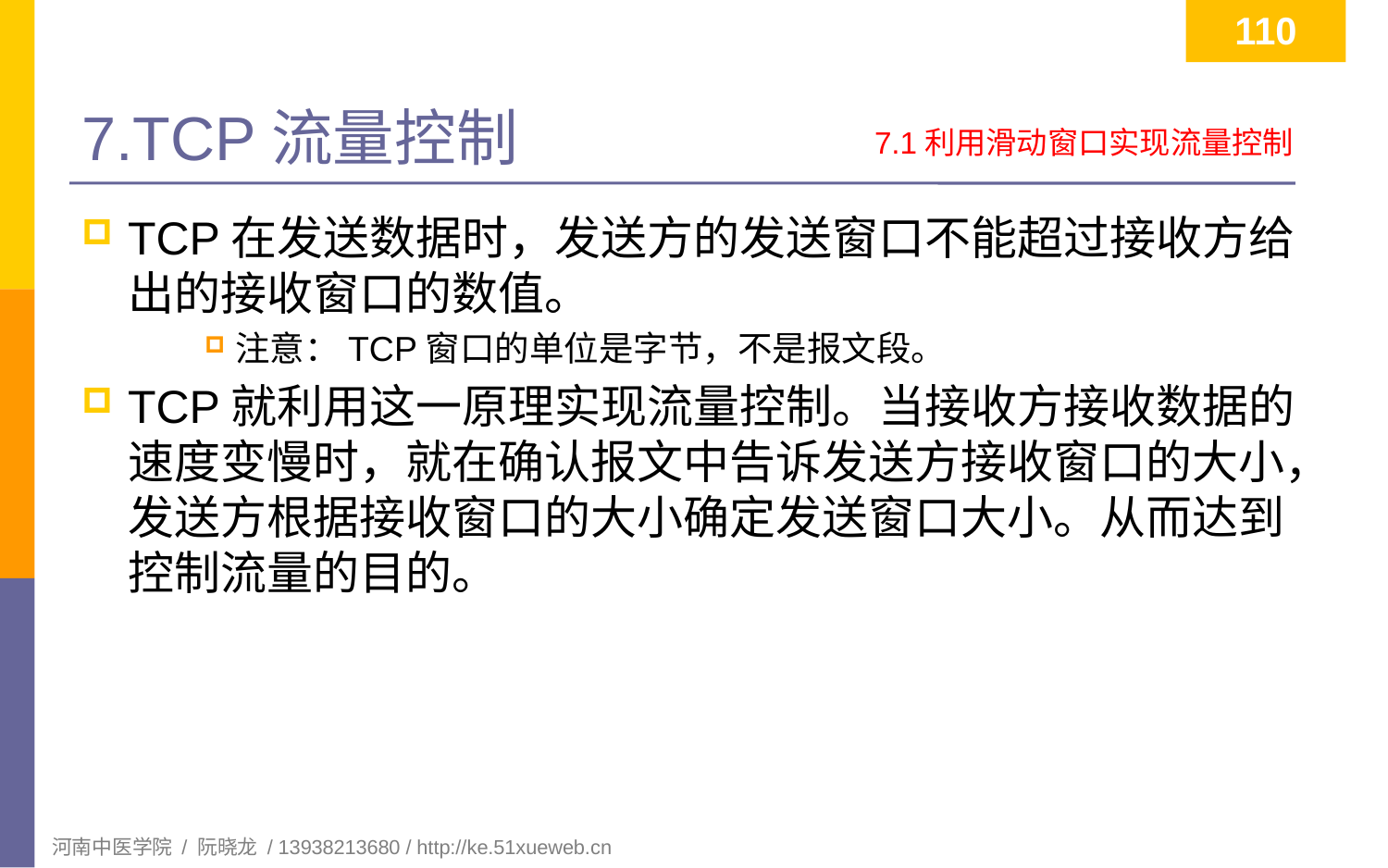

110
# 7.TCP流量控制
7.1利用滑动窗口实现流量控制
TCP在发送数据时，发送方的发送窗口不能超过接收方给出的接收窗口的数值。
注意：TCP窗口的单位是字节，不是报文段。
TCP就利用这一原理实现流量控制。当接收方接收数据的速度变慢时，就在确认报文中告诉发送方接收窗口的大小，发送方根据接收窗口的大小确定发送窗口大小。从而达到控制流量的目的。